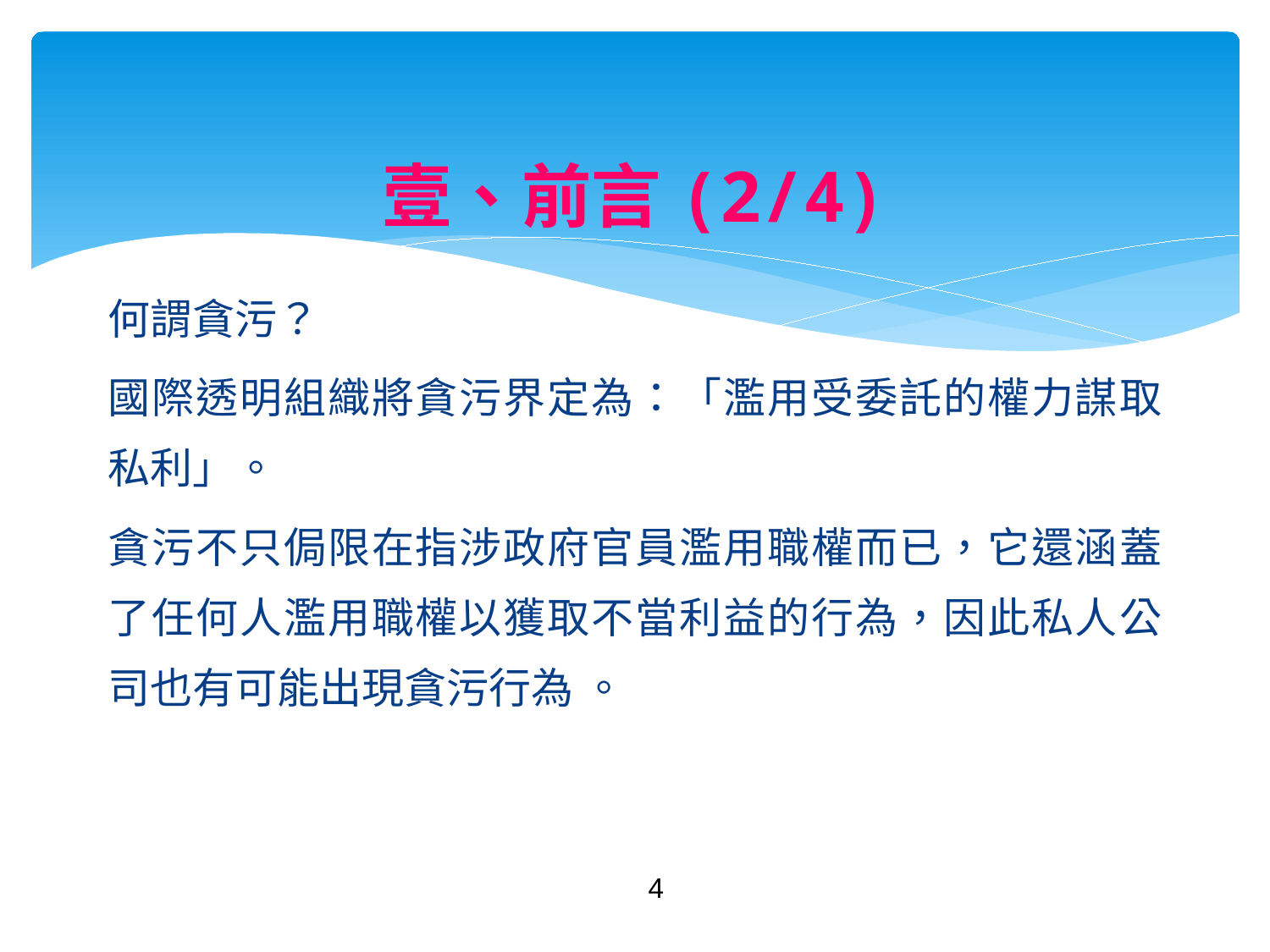

# 壹、前言(2/4)
何謂貪污？
國際透明組織將貪污界定為：「濫用受委託的權力謀取私利」。
貪污不只侷限在指涉政府官員濫用職權而已，它還涵蓋了任何人濫用職權以獲取不當利益的行為，因此私人公司也有可能出現貪污行為 。
4